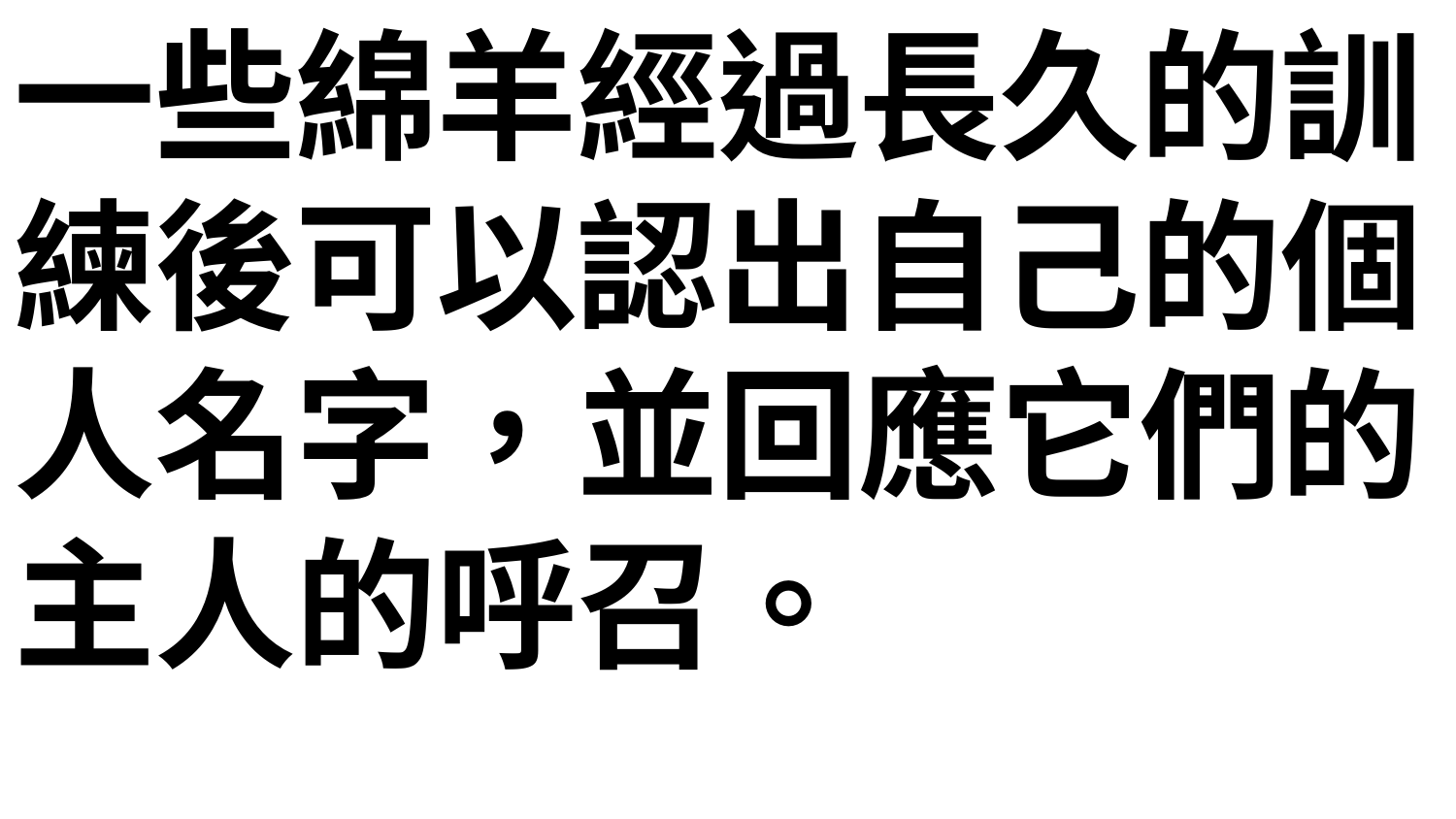

一些綿羊經過長久的訓練後可以認出自己的個人名字，並回應它們的主人的呼召。